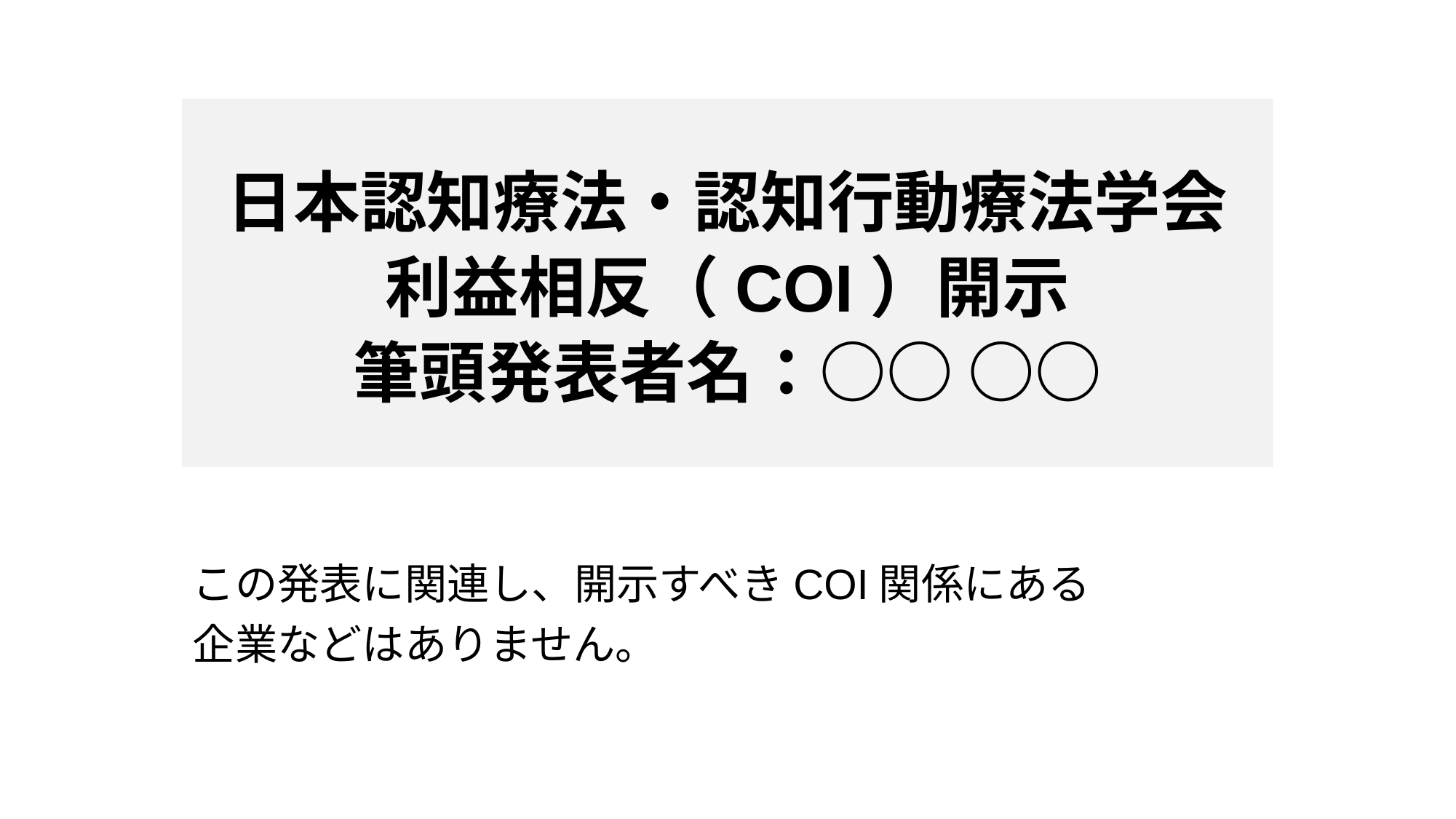

# 日本認知療法・認知行動療法学会 利益相反（COI）開示 筆頭発表者名：○○ ○○
この発表に関連し、開示すべきCOI関係にある
企業などはありません。